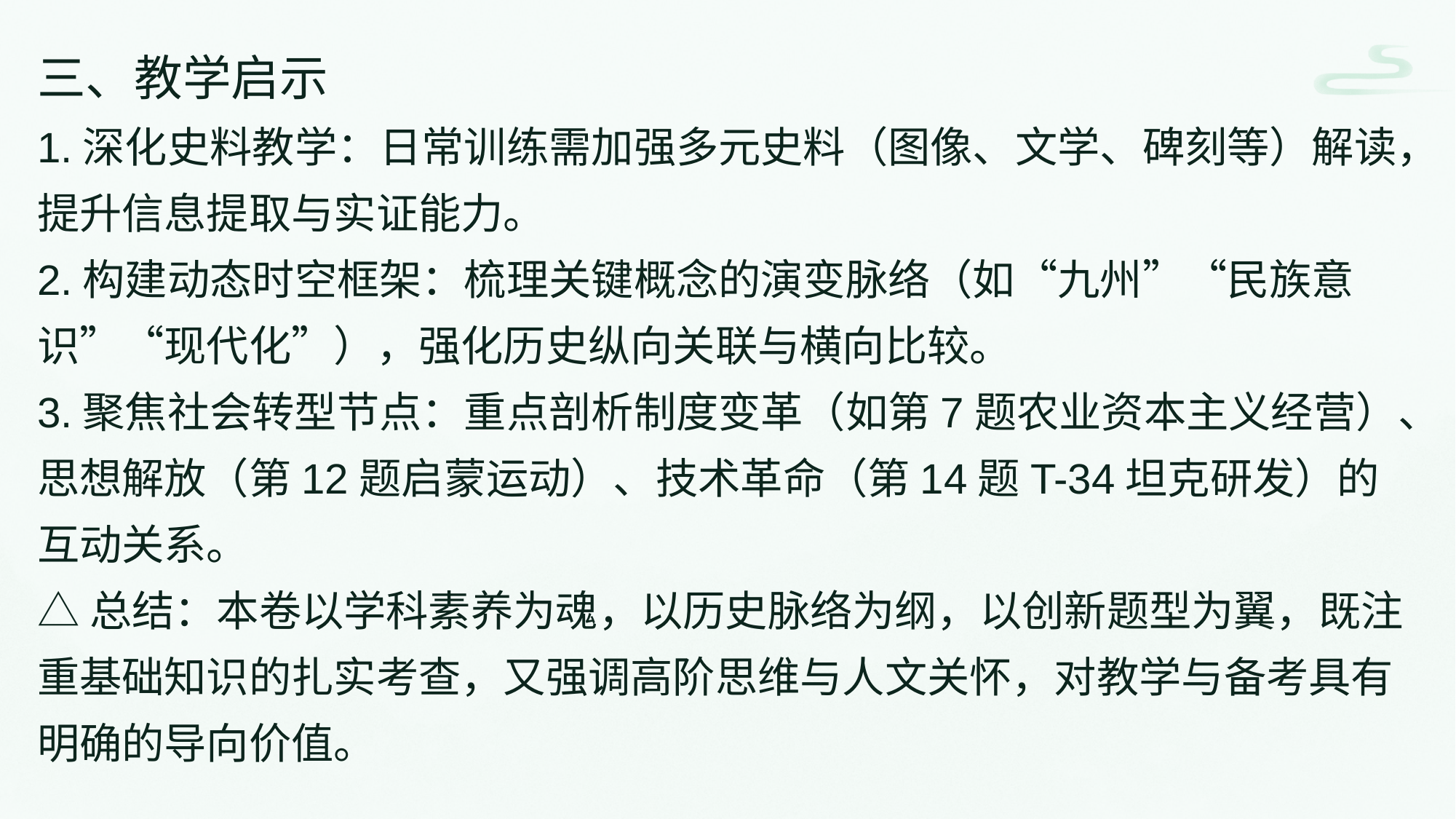

三、教学启示
1.深化史料教学：日常训练需加强多元史料（图像、文学、碑刻等）解读，提升信息提取与实证能力。
2.构建动态时空框架：梳理关键概念的演变脉络（如“九州”“民族意识”“现代化”），强化历史纵向关联与横向比较。
3.聚焦社会转型节点：重点剖析制度变革（如第7题农业资本主义经营）、思想解放（第12题启蒙运动）、技术革命（第14题T-34坦克研发）的互动关系。
△总结：本卷以学科素养为魂，以历史脉络为纲，以创新题型为翼，既注重基础知识的扎实考查，又强调高阶思维与人文关怀，对教学与备考具有明确的导向价值。